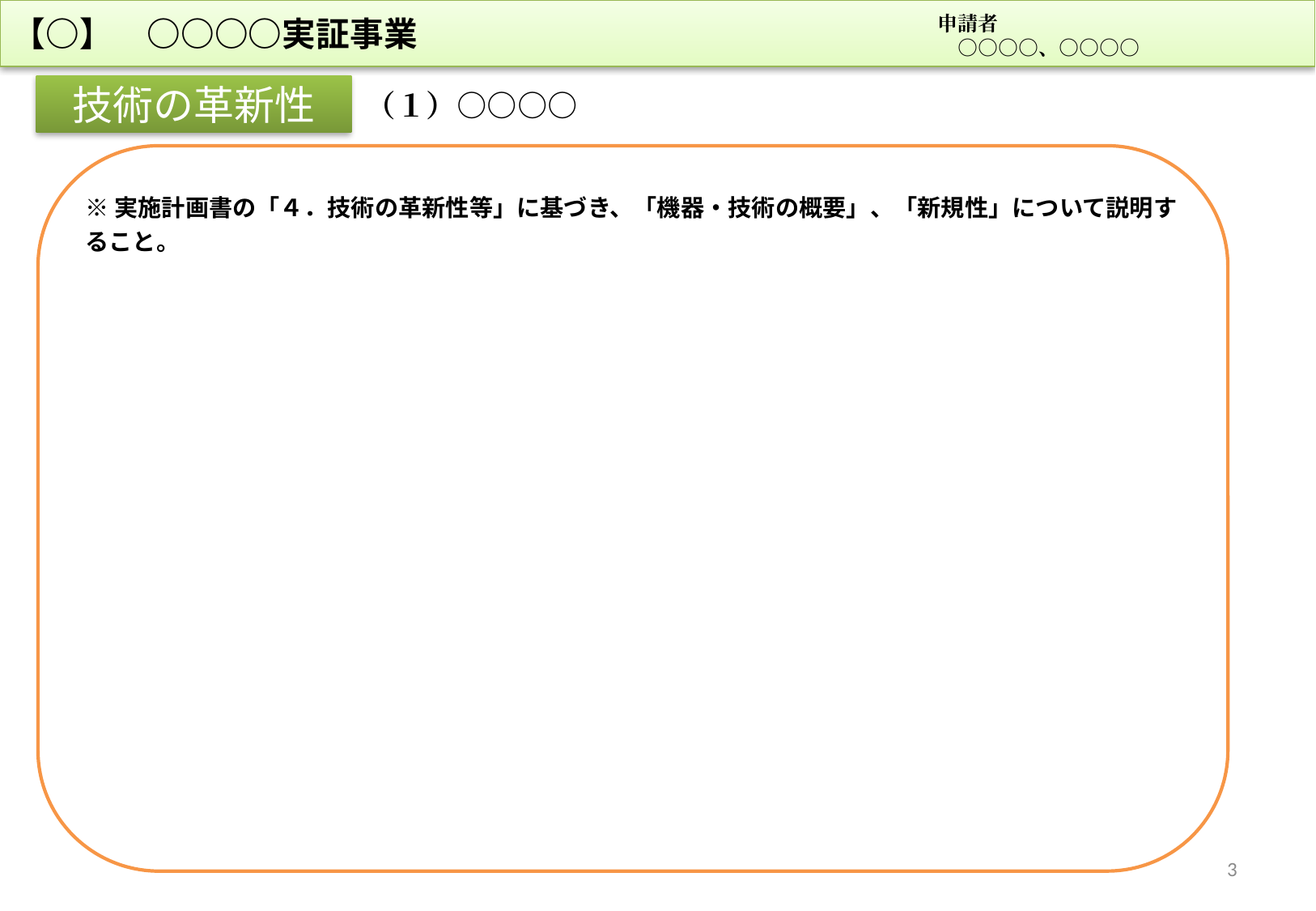

【○】　○○○○実証事業
申請者
　○○○○、○○○○
技術の革新性
（１）○○○○
※実施計画書の「４．技術の革新性等」に基づき、「機器・技術の概要」、「新規性」について説明すること。
3